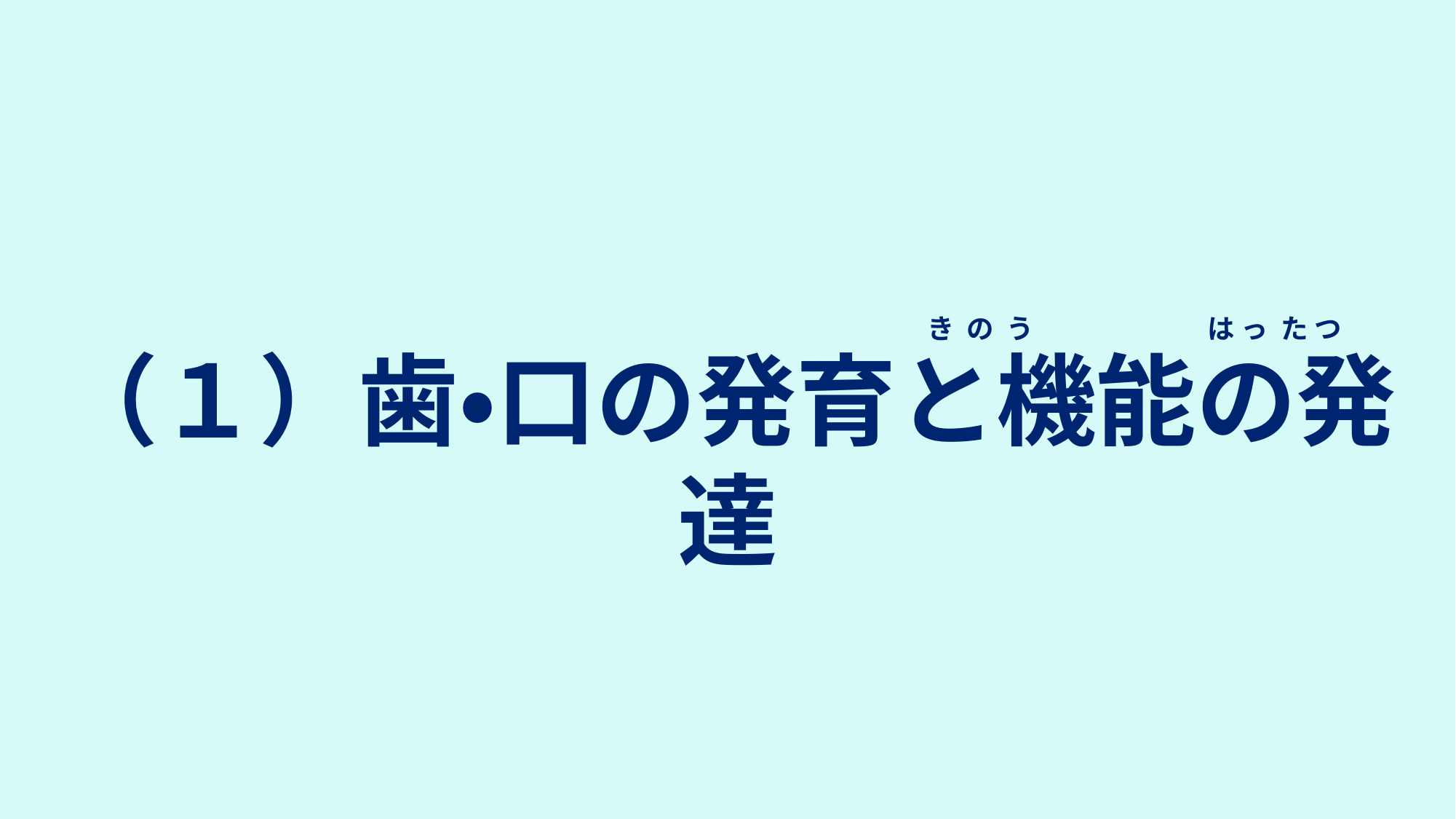

き  の  う
は っ  た つ
（１）歯・口の発育と機能の発達